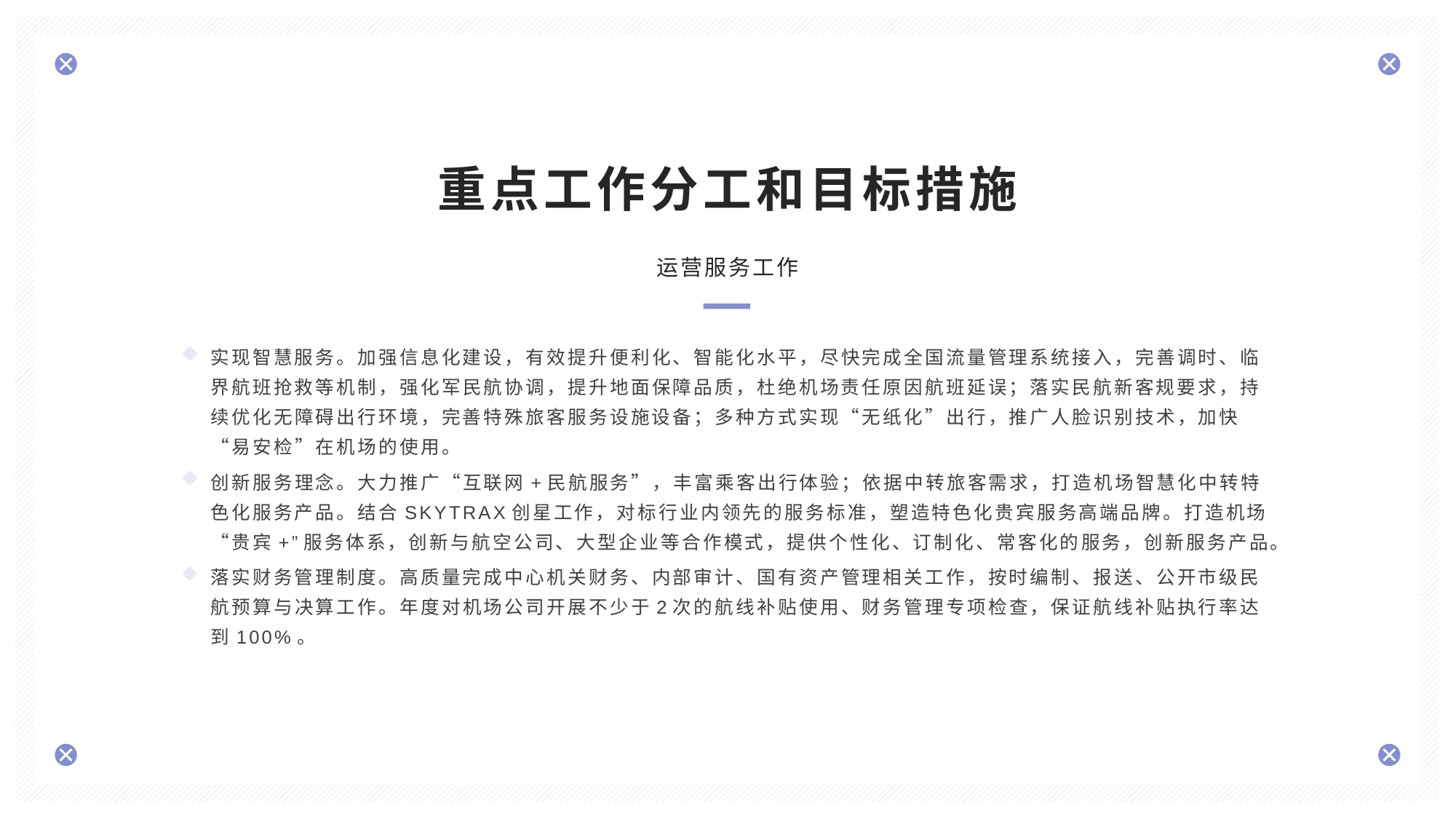

重点工作分工和目标措施
运营服务工作

实现智慧服务。加强信息化建设，有效提升便利化、智能化水平，尽快完成全国流量管理系统接入，完善调时、临界航班抢救等机制，强化军民航协调，提升地面保障品质，杜绝机场责任原因航班延误；落实民航新客规要求，持续优化无障碍出行环境，完善特殊旅客服务设施设备；多种方式实现“无纸化”出行，推广人脸识别技术，加快“易安检”在机场的使用。
创新服务理念。大力推广“互联网+民航服务”，丰富乘客出行体验；依据中转旅客需求，打造机场智慧化中转特色化服务产品。结合SKYTRAX创星工作，对标行业内领先的服务标准，塑造特色化贵宾服务高端品牌。打造机场“贵宾+”服务体系，创新与航空公司、大型企业等合作模式，提供个性化、订制化、常客化的服务，创新服务产品。
落实财务管理制度。高质量完成中心机关财务、内部审计、国有资产管理相关工作，按时编制、报送、公开市级民航预算与决算工作。年度对机场公司开展不少于2次的航线补贴使用、财务管理专项检查，保证航线补贴执行率达到100%。